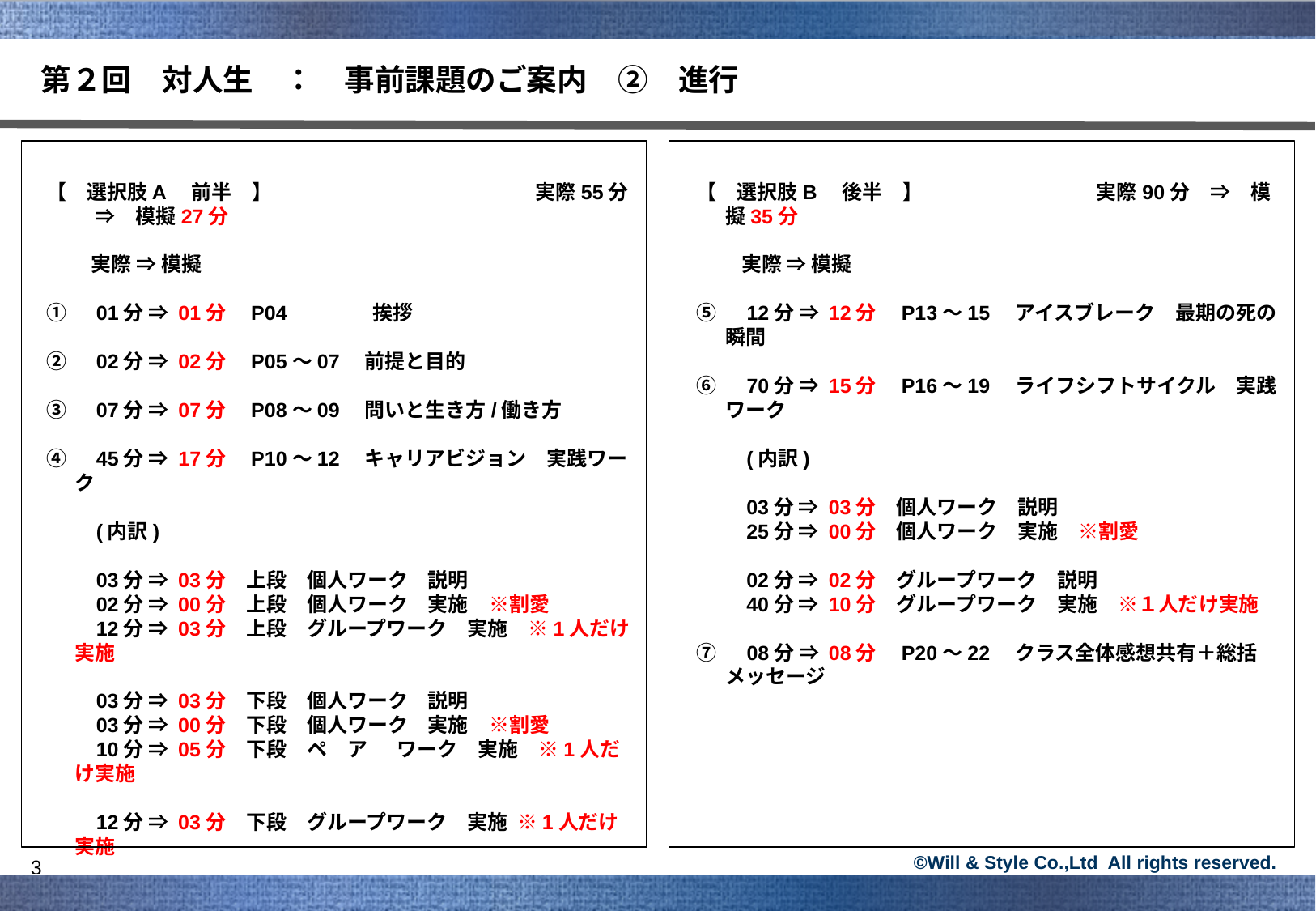

第２回　対人生　：　事前課題のご案内　②　進行

【　選択肢A　前半　】　　　　　　　　　　　　　実際55分　⇒　模擬27分

　　 実際 ⇒ 模擬

①　01分 ⇒ 01分　P04　　　　挨拶

②　02分 ⇒ 02分　P05～07　前提と目的

③　07分 ⇒ 07分　P08～09　問いと生き方/働き方

④　45分 ⇒ 17分　P10～12　キャリアビジョン　実践ワーク

　　 (内訳)

　　 03分 ⇒ 03分　上段　個人ワーク　説明
　　 02分 ⇒ 00分　上段　個人ワーク　実施　※割愛
　 　12分 ⇒ 03分　上段　グループワーク　実施　※1人だけ実施

　　 03分 ⇒ 03分　下段　個人ワーク　説明
　　 03分 ⇒ 00分　下段　個人ワーク　実施　※割愛
　 　10分 ⇒ 05分　下段　ペ　ア　  ワーク　実施　※1人だけ実施

　 　12分 ⇒ 03分　下段　グループワーク　実施  ※1人だけ実施

【　選択肢B　後半　】　　　　                    実際90分　⇒　模擬35分

　　 実際 ⇒ 模擬

⑤　12分 ⇒ 12分　P13～15　アイスブレーク　最期の死の瞬間

⑥　70分 ⇒ 15分　P16～19　ライフシフトサイクル　実践ワーク

　　 (内訳)

　　 03分 ⇒ 03分　個人ワーク　説明
　 　25分 ⇒ 00分　個人ワーク　実施　※割愛

　 　02分 ⇒ 02分　グループワーク　説明
　 　40分 ⇒ 10分　グループワーク　実施　※１人だけ実施

⑦　08分 ⇒ 08分　P20～22　クラス全体感想共有＋総括メッセージ